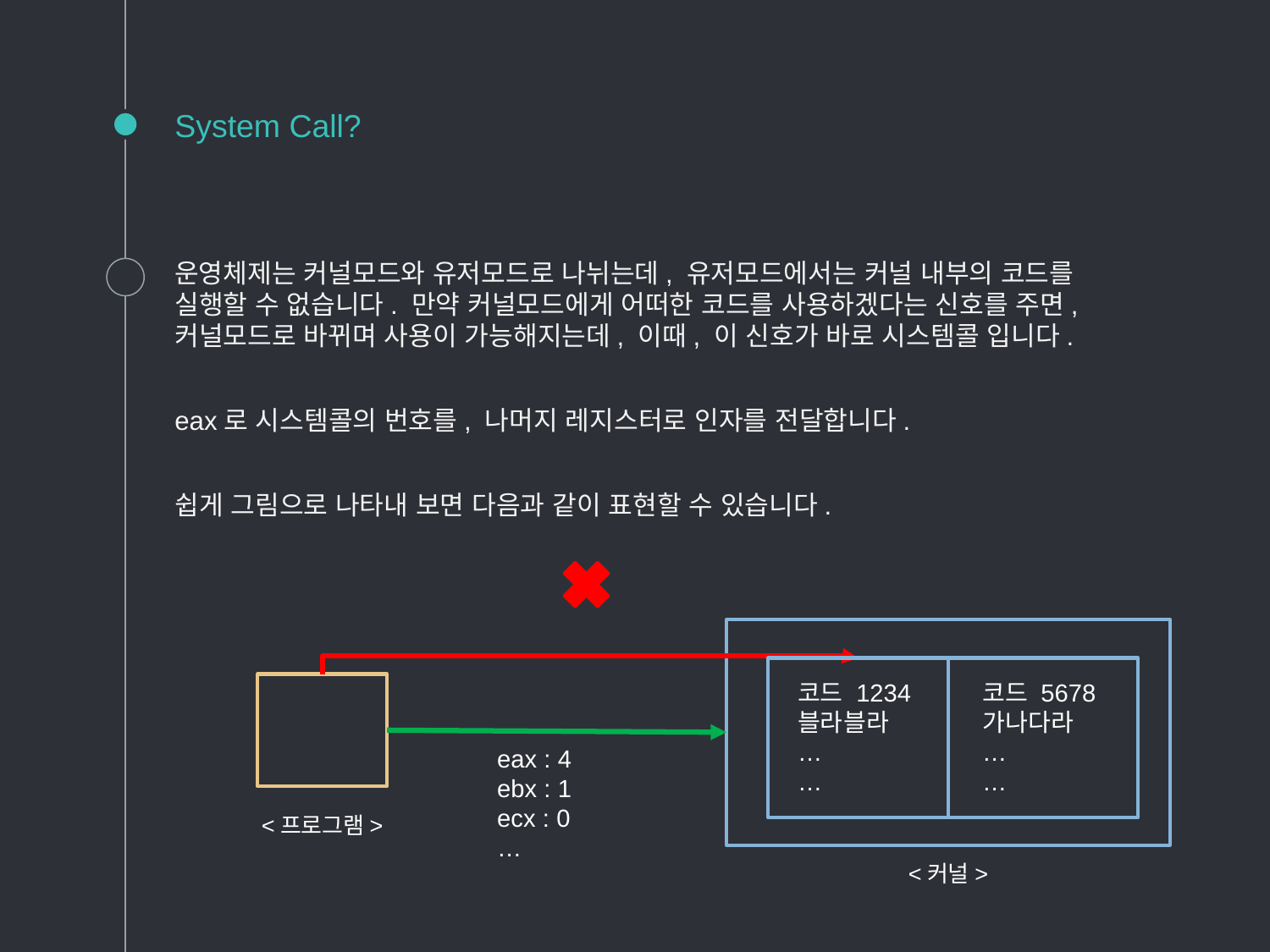

# System Call?
운영체제는 커널모드와 유저모드로 나뉘는데, 유저모드에서는 커널 내부의 코드를 실행할 수 없습니다. 만약 커널모드에게 어떠한 코드를 사용하겠다는 신호를 주면, 커널모드로 바뀌며 사용이 가능해지는데, 이때, 이 신호가 바로 시스템콜 입니다.

eax로 시스템콜의 번호를, 나머지 레지스터로 인자를 전달합니다.

쉽게 그림으로 나타내 보면 다음과 같이 표현할 수 있습니다.

코드 5678
가나다라
…
…
코드 1234
블라블라
…
…

eax : 4
ebx : 1
ecx : 0
…
<프로그램>
<커널>